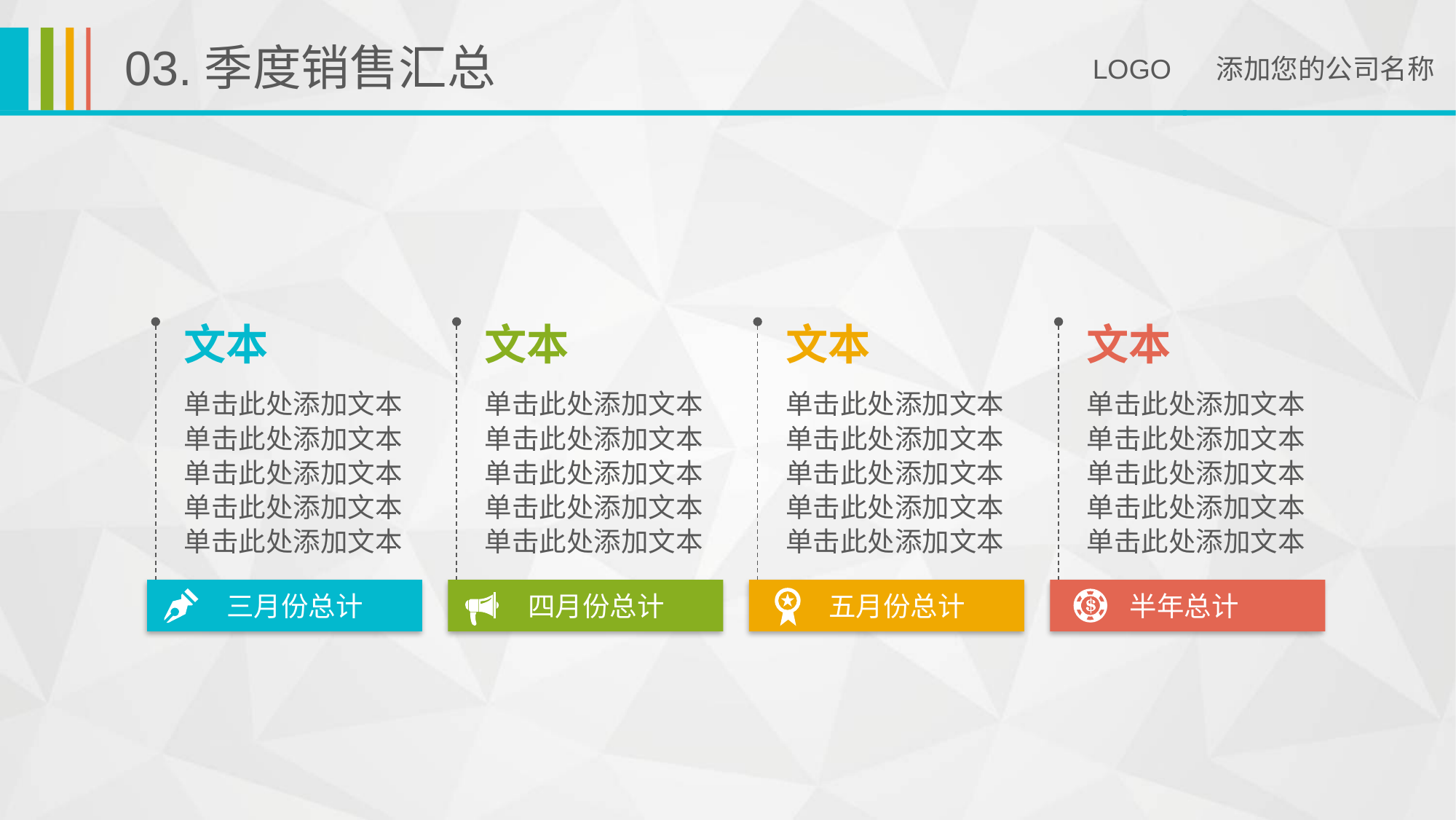

03.季度销售汇总
LOGO     添加您的公司名称

文本
文本
文本
文本
单击此处添加文本
单击此处添加文本
单击此处添加文本
单击此处添加文本
单击此处添加文本
单击此处添加文本
单击此处添加文本
单击此处添加文本
单击此处添加文本
单击此处添加文本
单击此处添加文本
单击此处添加文本
单击此处添加文本
单击此处添加文本
单击此处添加文本
单击此处添加文本
单击此处添加文本
单击此处添加文本
单击此处添加文本
单击此处添加文本

三月份总计

四月份总计

五月份总计

半年总计